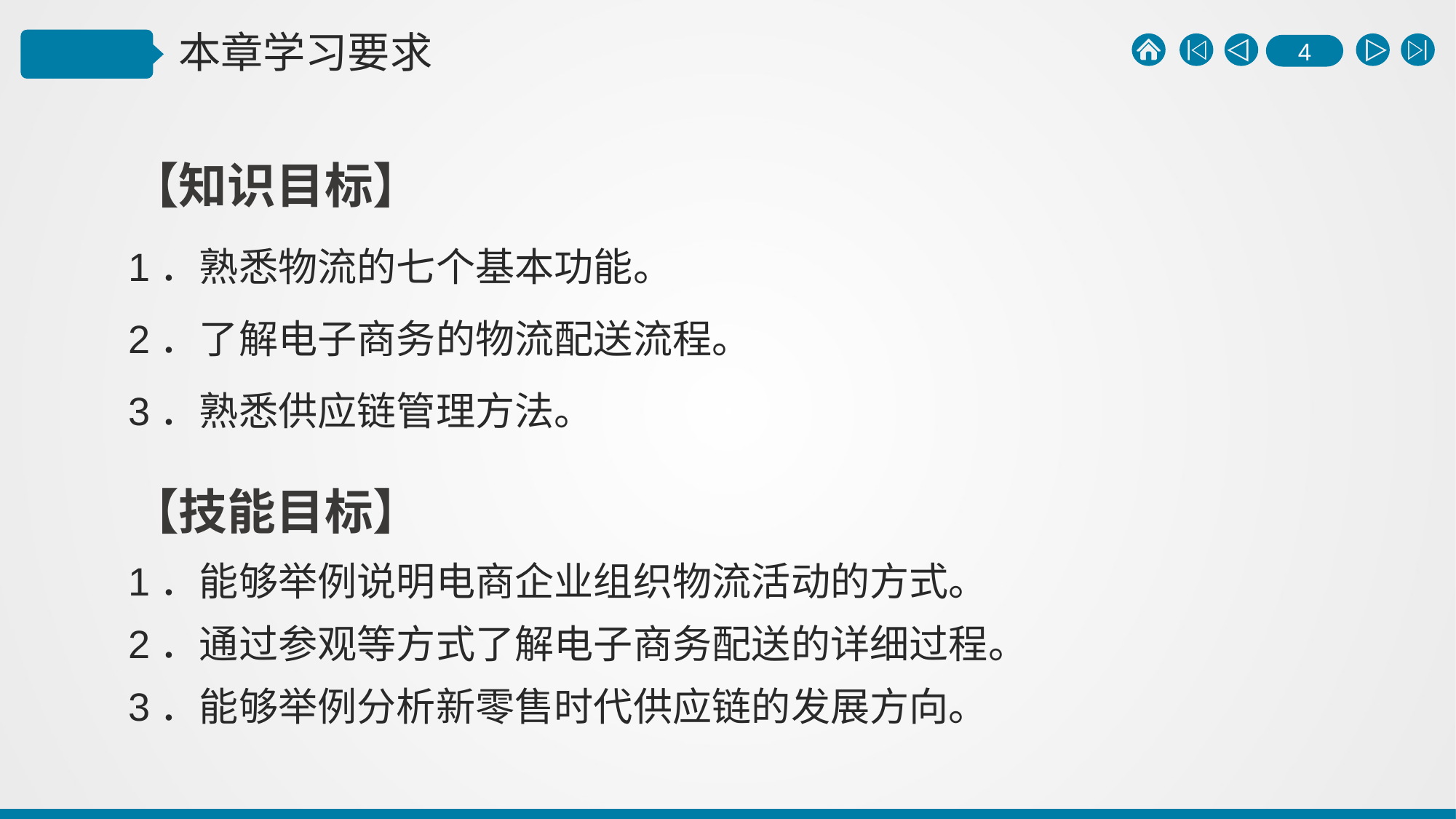

【知识目标】
1．熟悉物流的七个基本功能。
2．了解电子商务的物流配送流程。
3．熟悉供应链管理方法。
【技能目标】
1．能够举例说明电商企业组织物流活动的方式。
2．通过参观等方式了解电子商务配送的详细过程。
3．能够举例分析新零售时代供应链的发展方向。